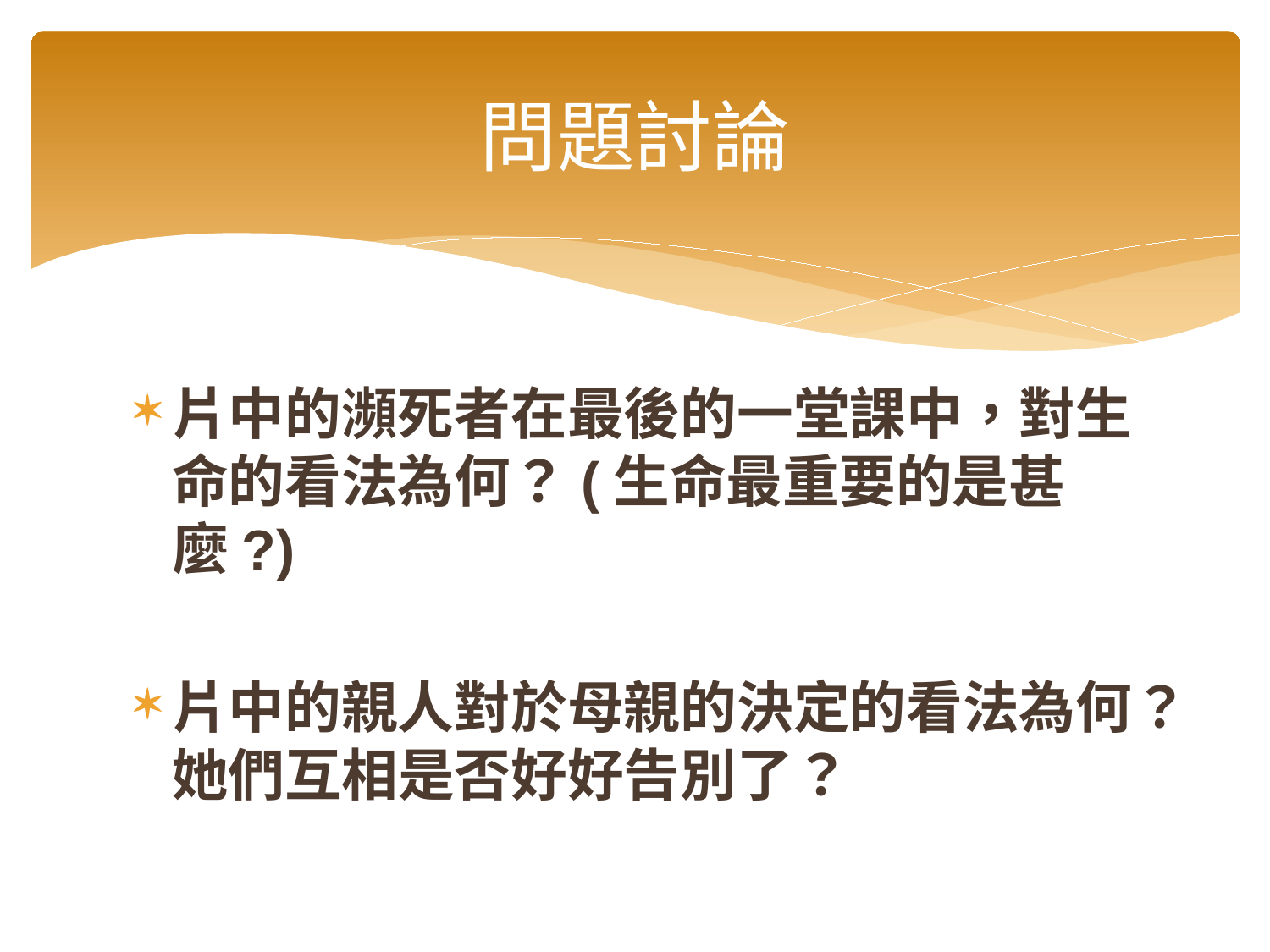

# 問題討論
片中的瀕死者在最後的一堂課中，對生命的看法為何？(生命最重要的是甚麼?)

片中的親人對於母親的決定的看法為何？她們互相是否好好告別了？